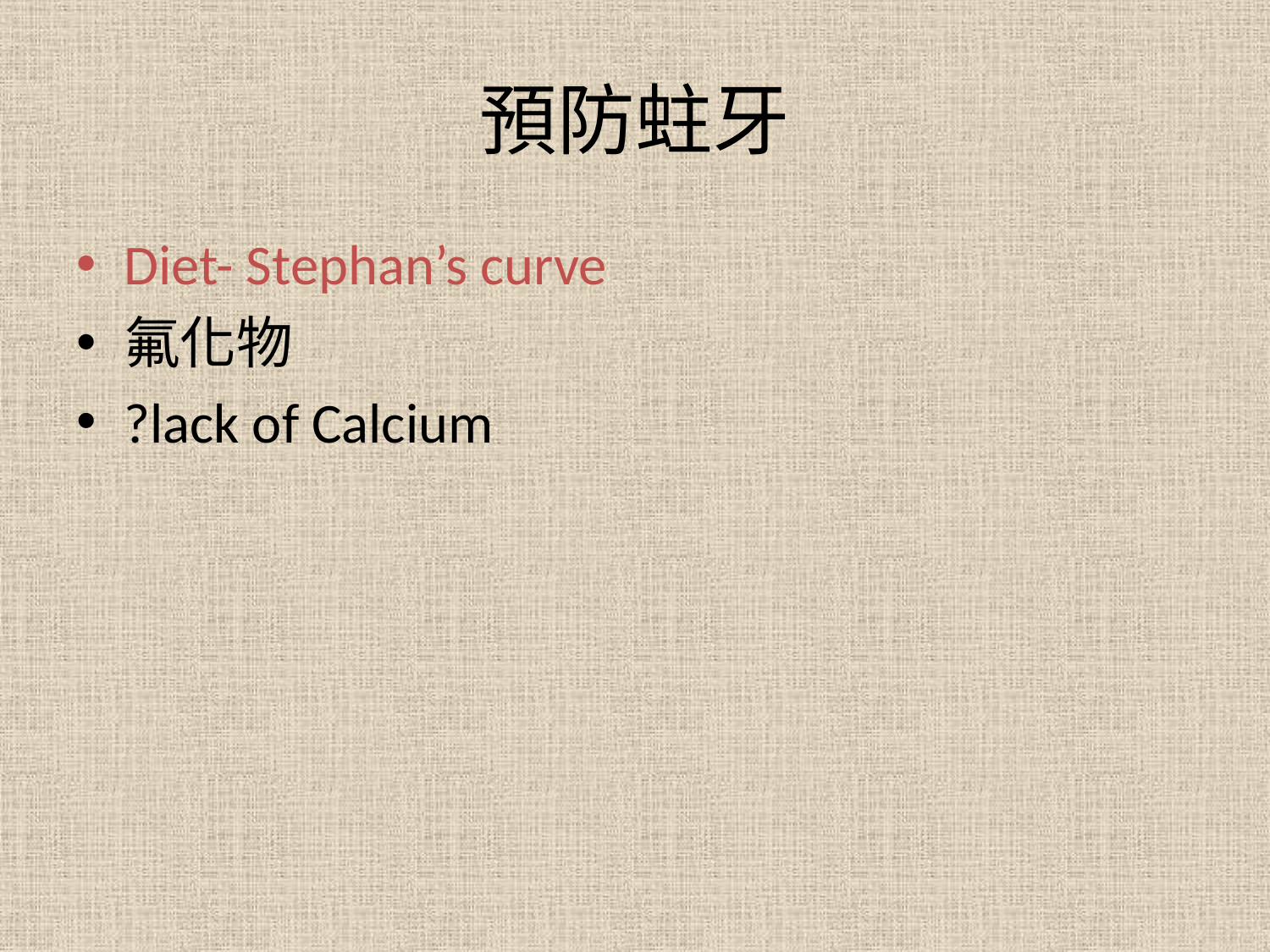

# 預防蛀牙
Diet- Stephan’s curve
氟化物
?lack of Calcium